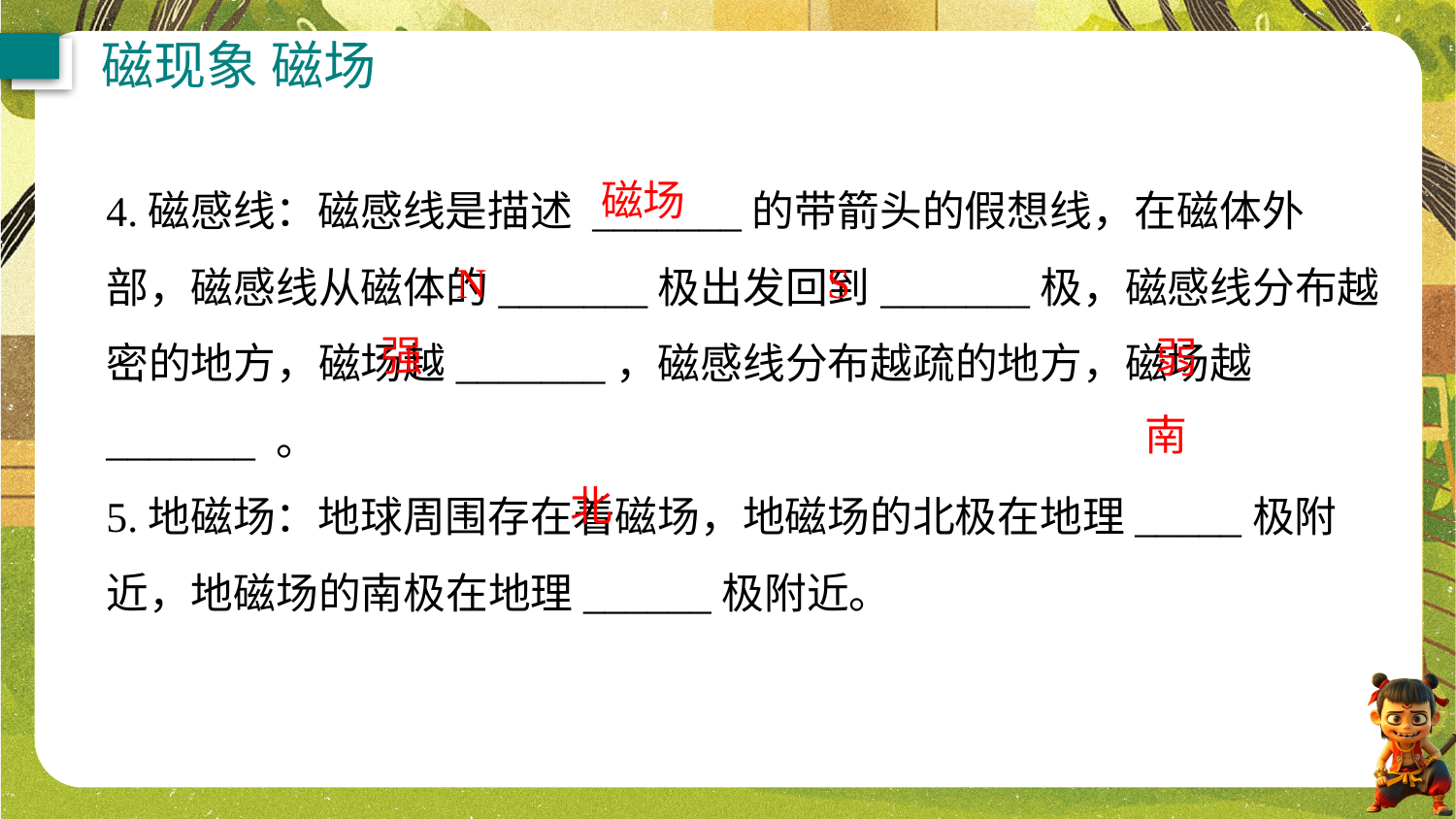

磁现象 磁场

4.磁感线：磁感线是描述 _______的带箭头的假想线，在磁体外部，磁感线从磁体的_______极出发回到_______极，磁感线分布越密的地方，磁场越_______，磁感线分布越疏的地方，磁场越_______ 。
5.地磁场：地球周围存在着磁场，地磁场的北极在地理_____极附近，地磁场的南极在地理______极附近。
磁场
N
S
强
弱
南
北